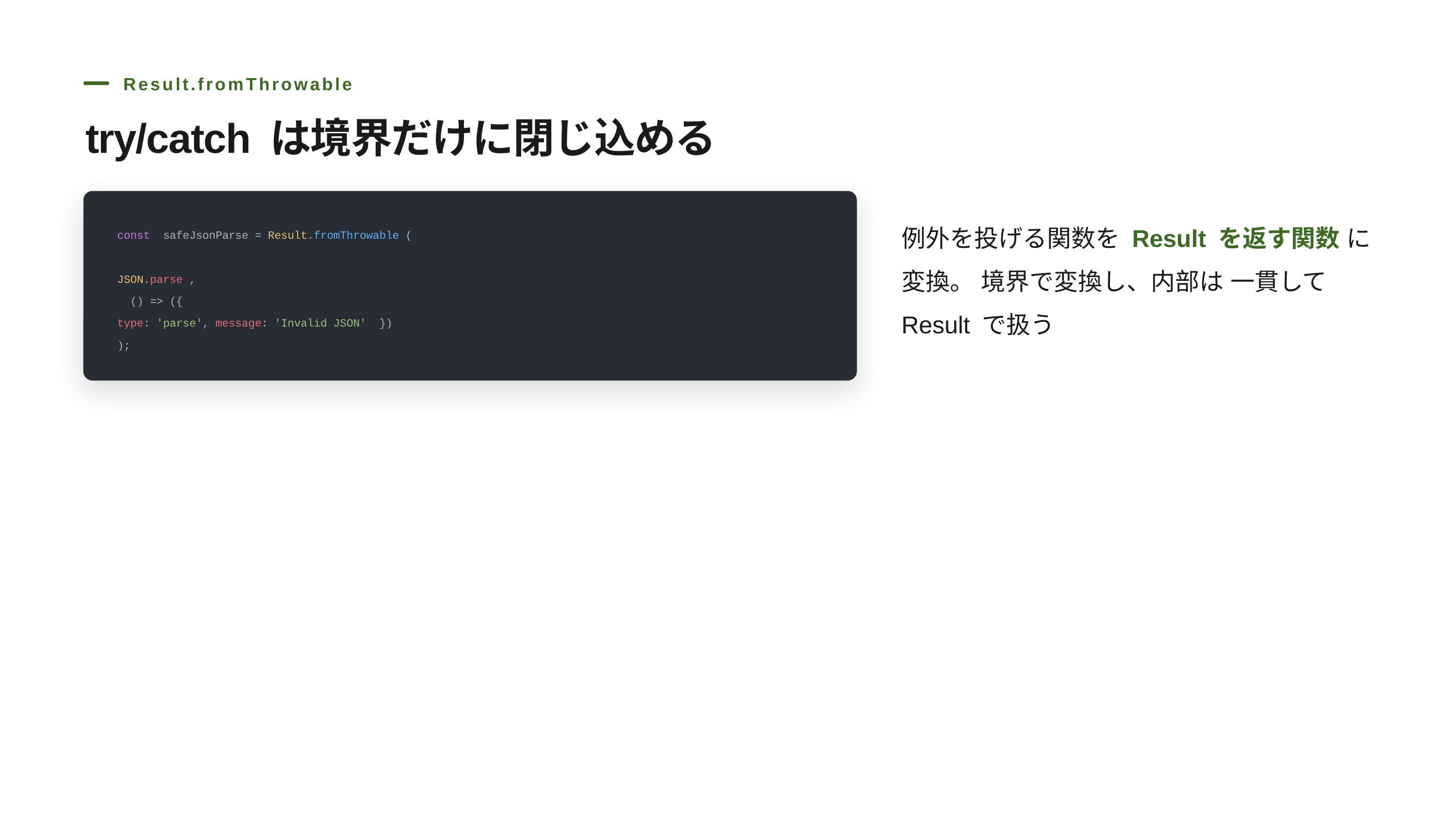

Result.fromThrowable

try/catch は境界だけに閉じ込める

例外を投げる関数を Result を返す関数 に変換。 境界で変換し、内部は 一貫して Result で扱う
const  safeJsonParse = Result.fromThrowable (

JSON.parse ,
  () => ({
type: 'parse', message: 'Invalid JSON'  })
);